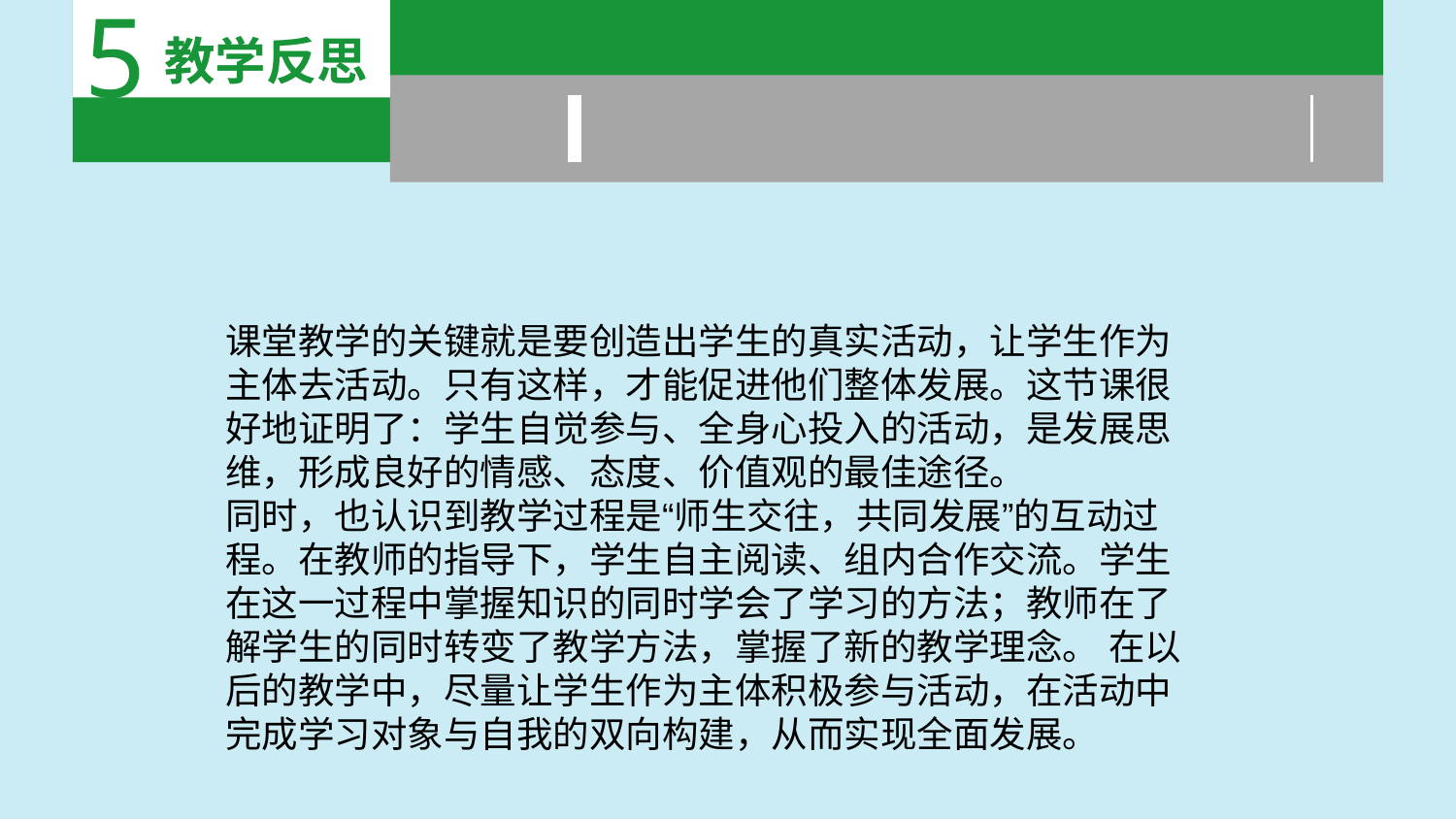

5
     教学反思

课堂教学的关键就是要创造出学生的真实活动，让学生作为主体去活动。只有这样，才能促进他们整体发展。这节课很好地证明了：学生自觉参与、全身心投入的活动，是发展思维，形成良好的情感、态度、价值观的最佳途径。
同时，也认识到教学过程是“师生交往，共同发展”的互动过程。在教师的指导下，学生自主阅读、组内合作交流。学生在这一过程中掌握知识的同时学会了学习的方法；教师在了解学生的同时转变了教学方法，掌握了新的教学理念。 在以后的教学中，尽量让学生作为主体积极参与活动，在活动中完成学习对象与自我的双向构建，从而实现全面发展。